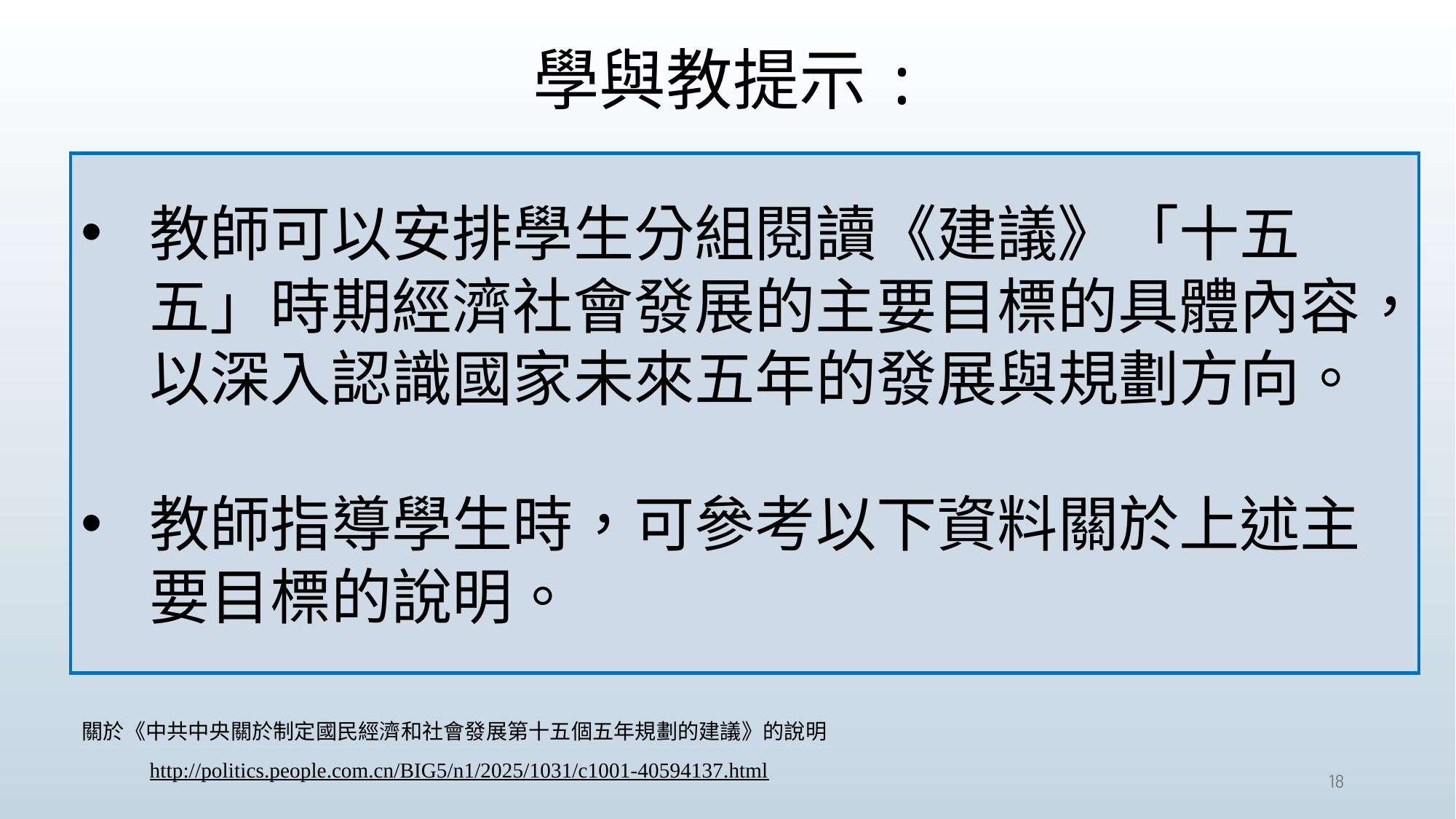

# 學與教提示:
教師可以安排學生分組閱讀《建議》「十五五」時期經濟社會發展的主要目標的具體內容，以深入認識國家未來五年的發展與規劃方向。

教師指導學生時，可參考以下資料關於上述主要目標的說明。
關於《中共中央關於制定國民經濟和社會發展第十五個五年規劃的建議》的說明 http://politics.people.com.cn/BIG5/n1/2025/1031/c1001-40594137.html
18